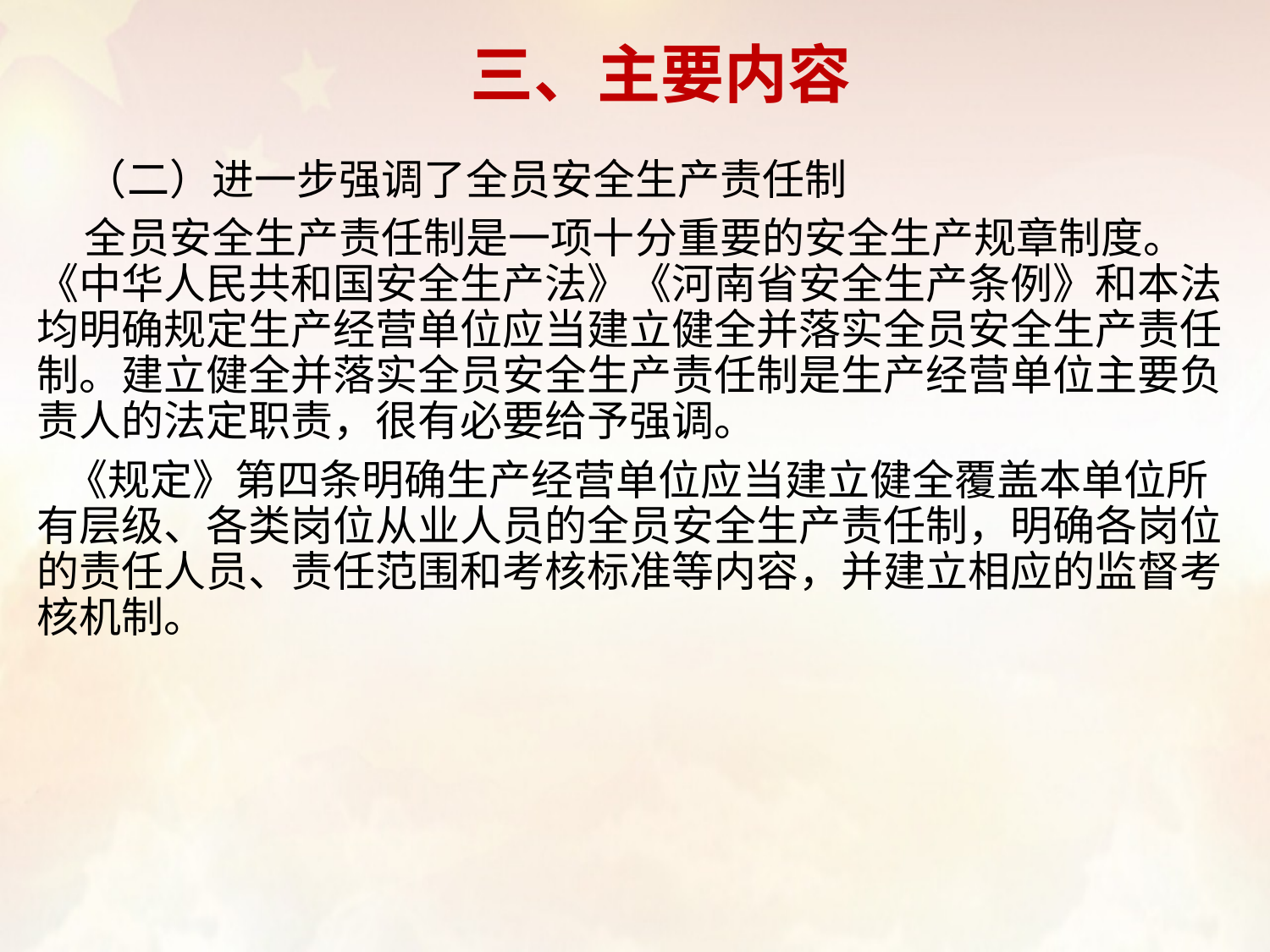

# 三、主要内容
    （二）进一步强调了全员安全生产责任制
    全员安全生产责任制是一项十分重要的安全生产规章制度。《中华人民共和国安全生产法》《河南省安全生产条例》和本法均明确规定生产经营单位应当建立健全并落实全员安全生产责任制。建立健全并落实全员安全生产责任制是生产经营单位主要负责人的法定职责，很有必要给予强调。
  《规定》第四条明确生产经营单位应当建立健全覆盖本单位所有层级、各类岗位从业人员的全员安全生产责任制，明确各岗位的责任人员、责任范围和考核标准等内容，并建立相应的监督考核机制。